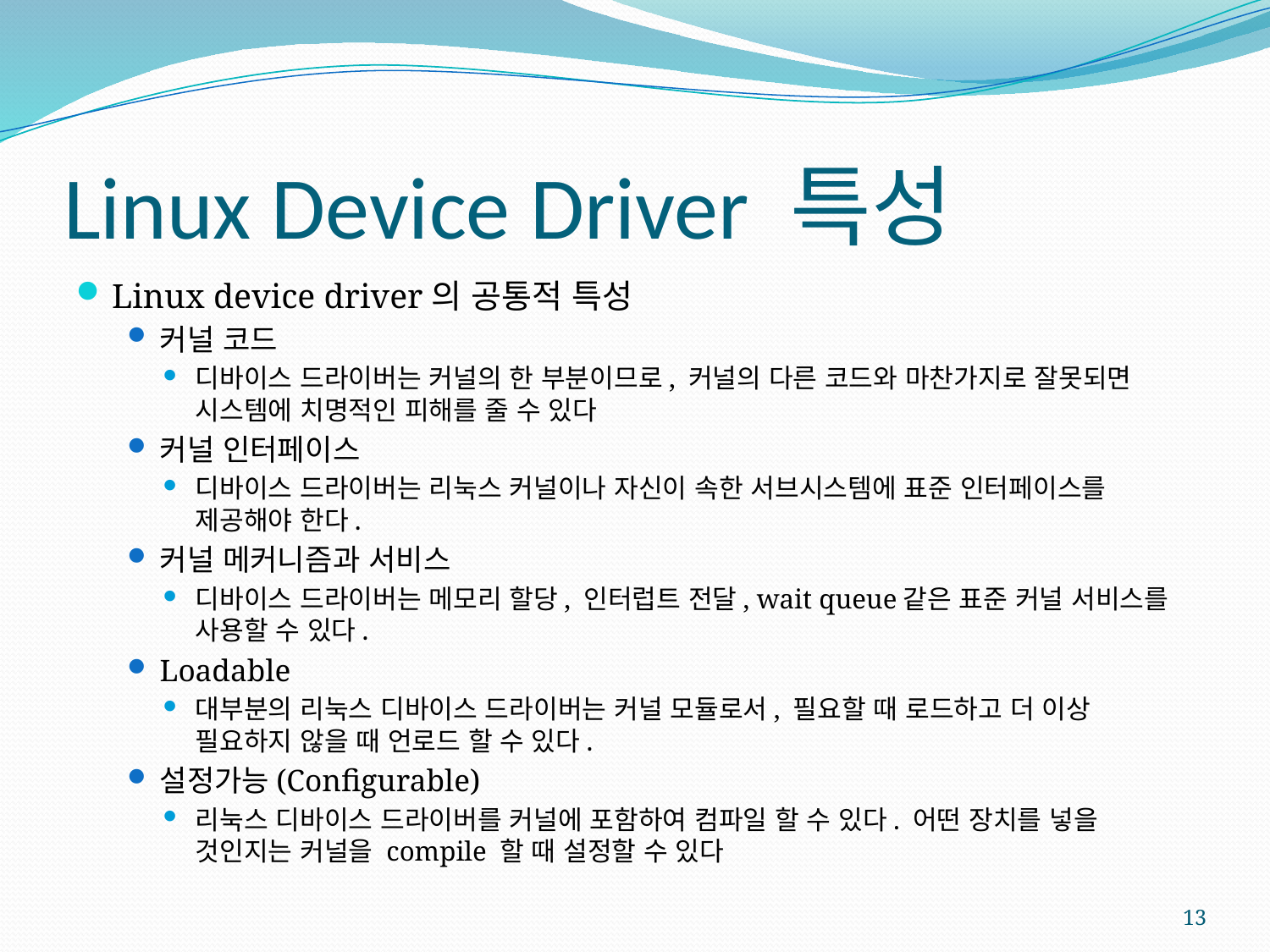

# Linux Device Driver 특성
Linux device driver의 공통적 특성
커널 코드
디바이스 드라이버는 커널의 한 부분이므로, 커널의 다른 코드와 마찬가지로 잘못되면 시스템에 치명적인 피해를 줄 수 있다
커널 인터페이스
디바이스 드라이버는 리눅스 커널이나 자신이 속한 서브시스템에 표준 인터페이스를 제공해야 한다.
커널 메커니즘과 서비스
디바이스 드라이버는 메모리 할당, 인터럽트 전달, wait queue같은 표준 커널 서비스를 사용할 수 있다.
Loadable
대부분의 리눅스 디바이스 드라이버는 커널 모듈로서, 필요할 때 로드하고 더 이상 필요하지 않을 때 언로드 할 수 있다.
설정가능(Configurable)
리눅스 디바이스 드라이버를 커널에 포함하여 컴파일 할 수 있다. 어떤 장치를 넣을 것인지는 커널을 compile 할 때 설정할 수 있다
13